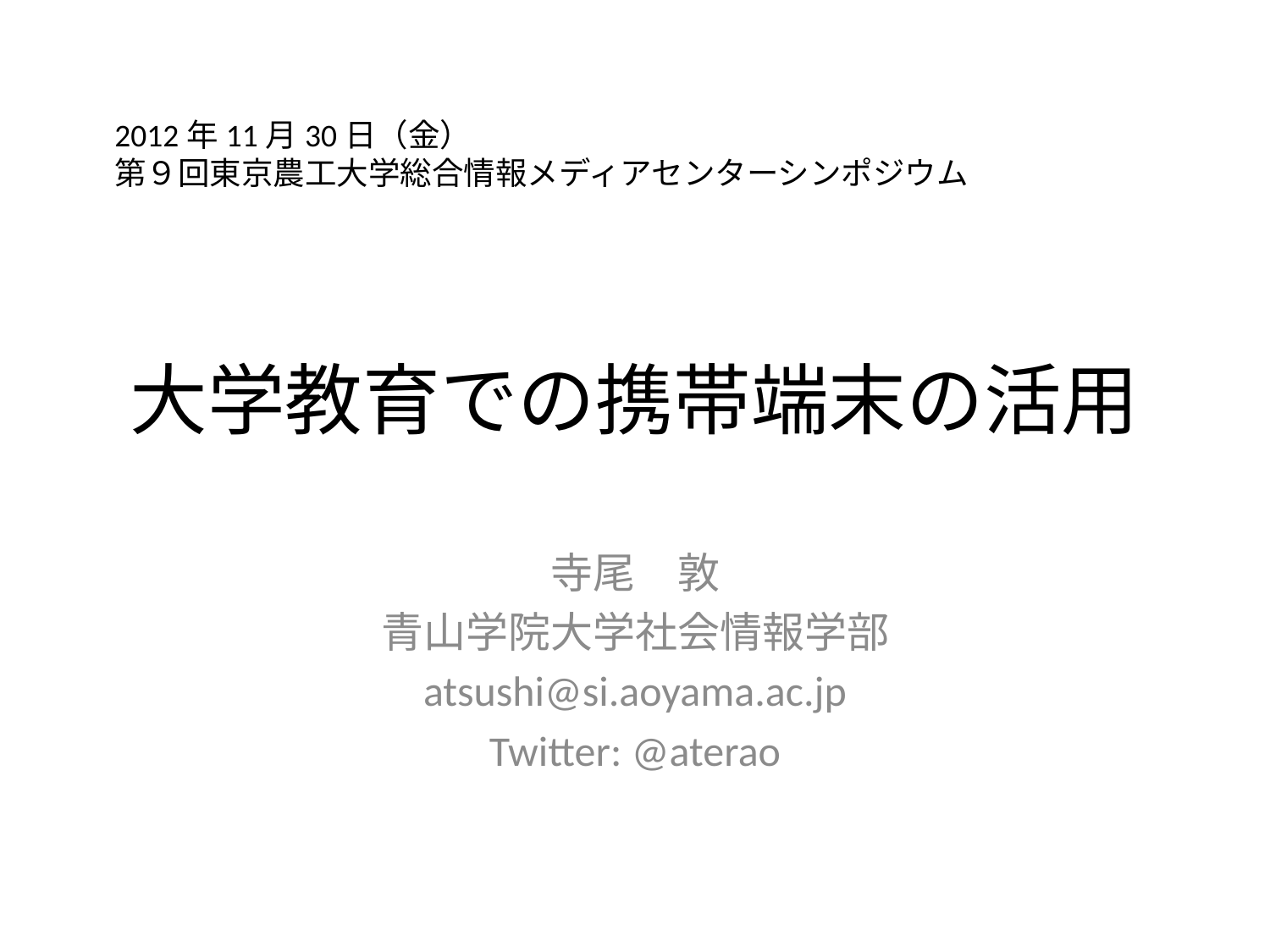

2012年11月30日（金）
第９回東京農工大学総合情報メディアセンターシンポジウム
# 大学教育での携帯端末の活用
寺尾　敦
青山学院大学社会情報学部
atsushi@si.aoyama.ac.jp
Twitter: @aterao